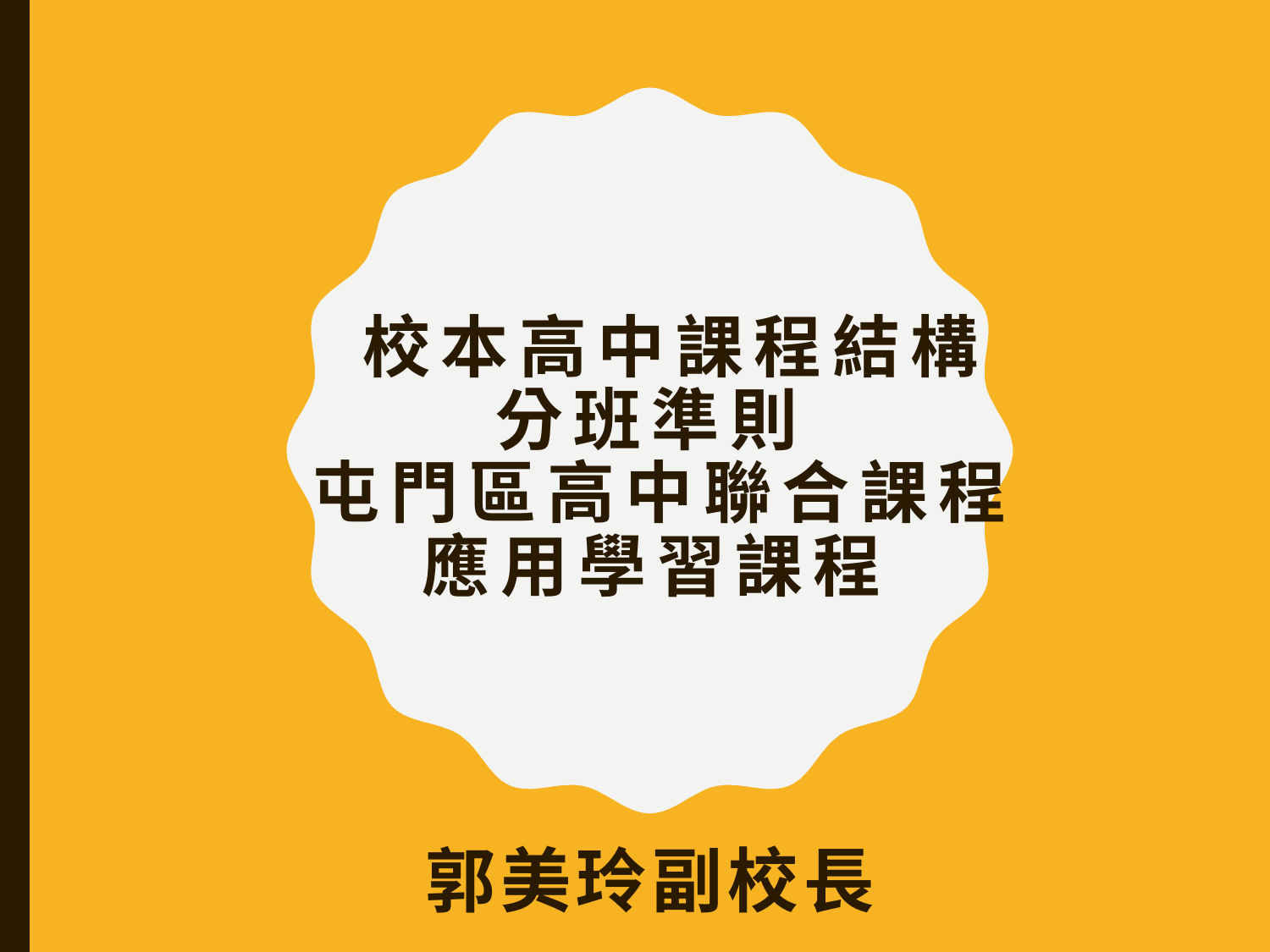

# 校本高中課程結構 分班準則 屯門區高中聯合課程 應用學習課程
郭美玲副校長